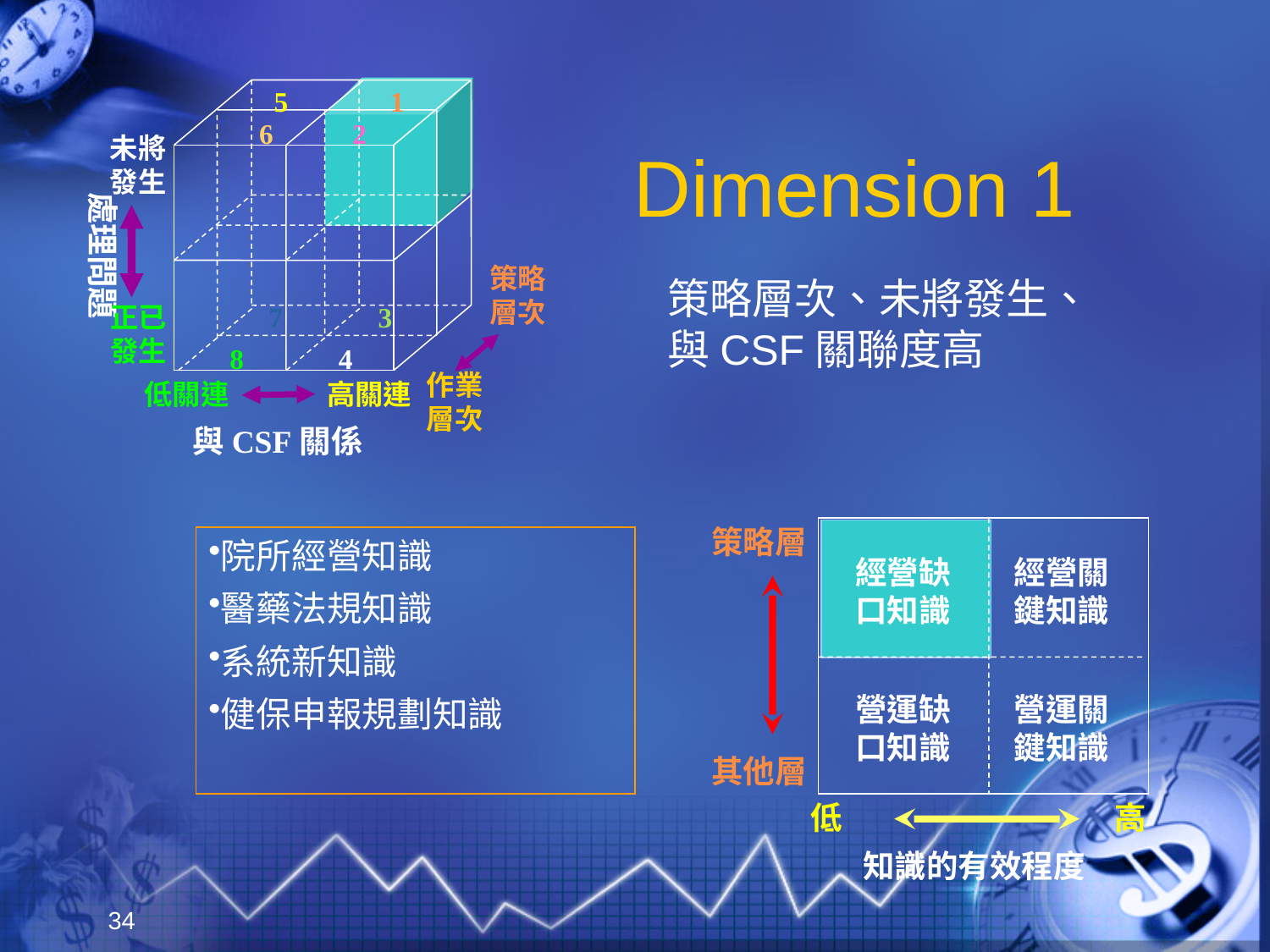

5
1

6

2

未將發生

策略層次
正已發生
7
3

8
4

作業層次
低關連
高關連

與CSF關係
處理問題

Dimension 1
策略層次、未將發生、與CSF關聯度高
策略層

經營缺口知識
經營關鍵知識

營運缺口知識
營運關鍵知識
其他層
低
高

知識的有效程度
院所經營知識
醫藥法規知識
系統新知識
健保申報規劃知識

34